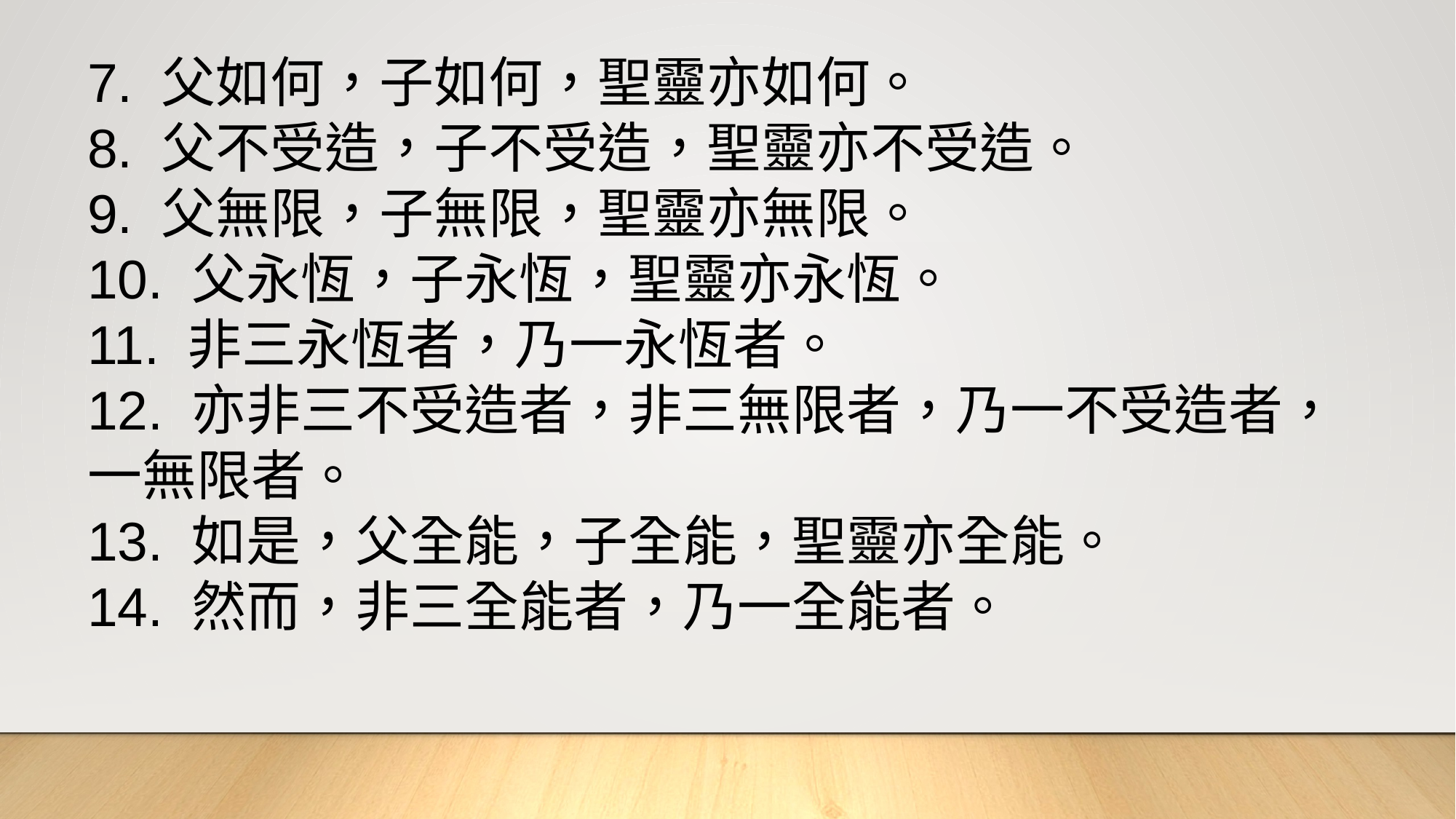

7. 父如何，子如何，聖靈亦如何。
8. 父不受造，子不受造，聖靈亦不受造。
9. 父無限，子無限，聖靈亦無限。
10. 父永恆，子永恆，聖靈亦永恆。
11. 非三永恆者，乃一永恆者。
12. 亦非三不受造者，非三無限者，乃一不受造者，一無限者。
13. 如是，父全能，子全能，聖靈亦全能。
14. 然而，非三全能者，乃一全能者。